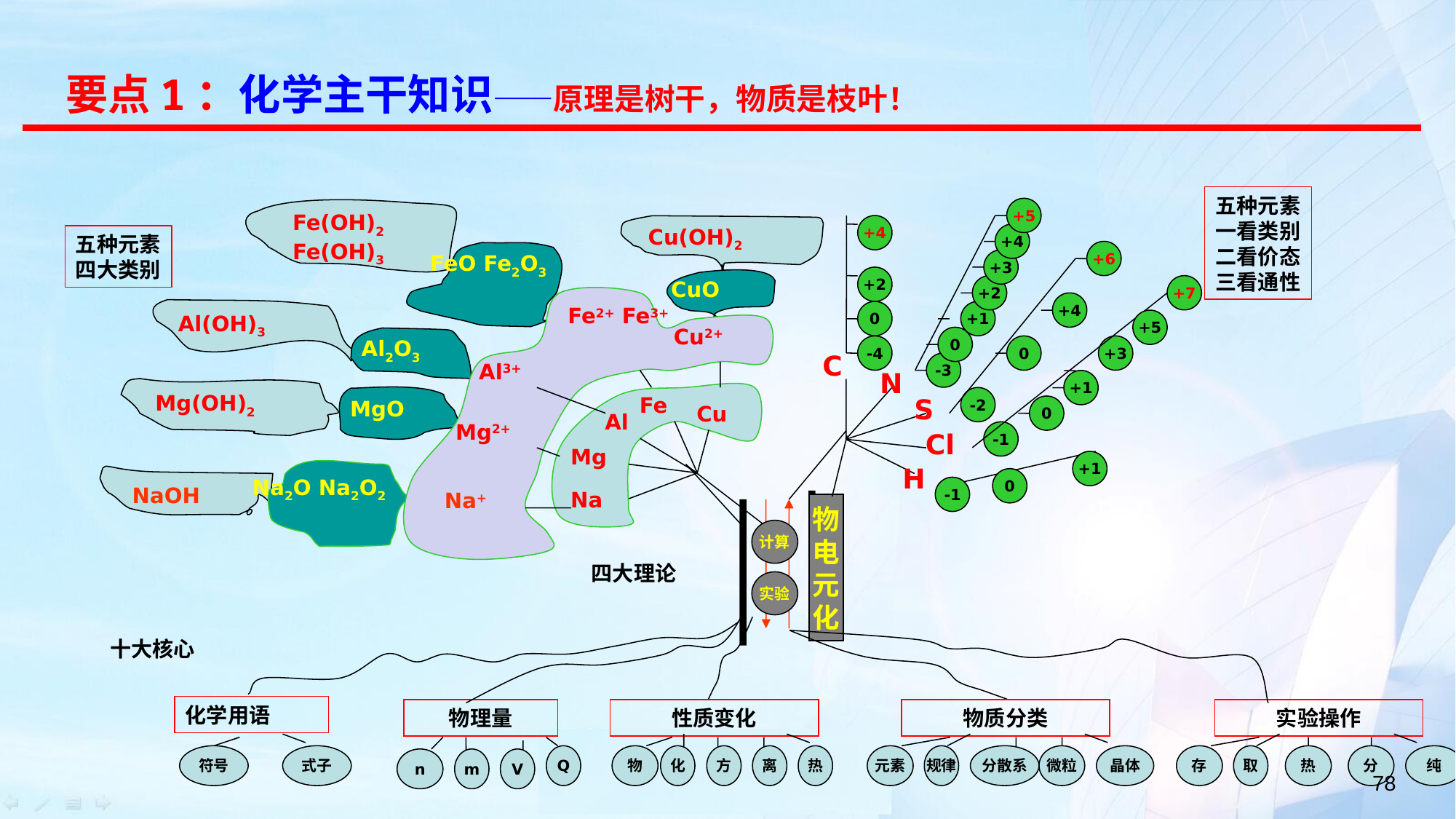

要点1：化学主干知识——原理是树干，物质是枝叶！
五种元素
一看类别
二看价态
三看通性

Fe(OH)2 Fe(OH)3
五种元素
四大类别

FeO Fe2O3

CuO

Fe2+ Fe3+

Al(OH)3
Cu2+

Al2O3
Al3+

Mg(OH)2
Fe

MgO
Cu
Al
Mg2+

Mg

Na2O Na2O2

NaOH
Na
Na+

Cu(OH)2

+5

+4

+4

+6
+3

+2

+2
+7

+4
0
+1

+5

0
-4
0
+3
C

-3

N

+1

S
-2

0

Cl
-1

+1
H
0
-1

物
电
元
化

计算
四大理论
实验

十大核心

化学用语
物理量
性质变化
物质分类
实验操作

符号
式子
Q
物
化
方
离
热
元素
规律
分散系
微粒
晶体
存
取
热
分
纯
n
m
V
78
78